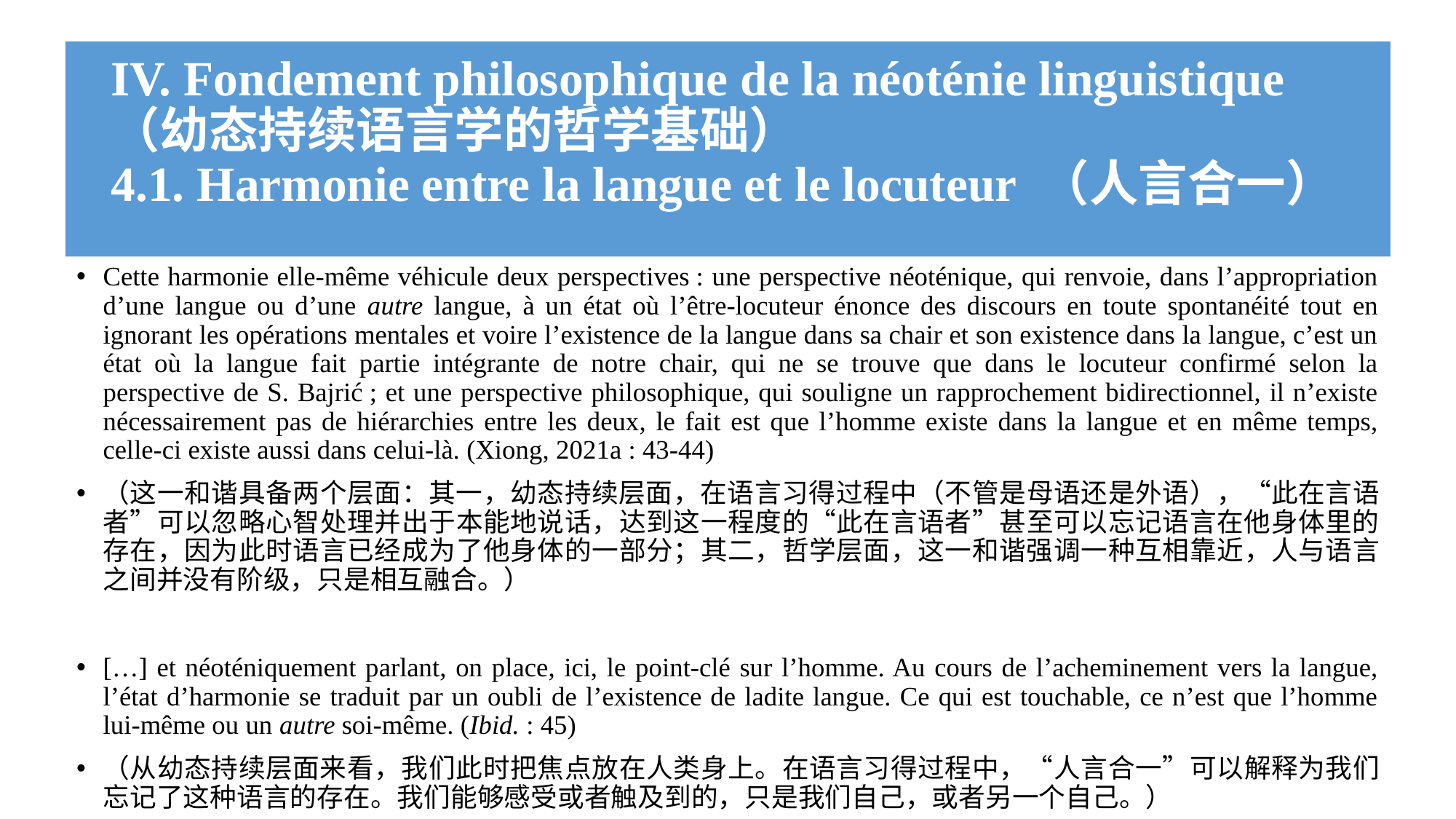

# IV. Fondement philosophique de la néoténie linguistique （幼态持续语言学的哲学基础） 4.1. Harmonie entre la langue et le locuteur （人言合一）

Cette harmonie elle-même véhicule deux perspectives : une perspective néoténique, qui renvoie, dans l’appropriation d’une langue ou d’une autre langue, à un état où l’être-locuteur énonce des discours en toute spontanéité tout en ignorant les opérations mentales et voire l’existence de la langue dans sa chair et son existence dans la langue, c’est un état où la langue fait partie intégrante de notre chair, qui ne se trouve que dans le locuteur confirmé selon la perspective de S. Bajrić ; et une perspective philosophique, qui souligne un rapprochement bidirectionnel, il n’existe nécessairement pas de hiérarchies entre les deux, le fait est que l’homme existe dans la langue et en même temps, celle-ci existe aussi dans celui-là. (Xiong, 2021a : 43-44)
（这一和谐具备两个层面：其一，幼态持续层面，在语言习得过程中（不管是母语还是外语），“此在言语者”可以忽略心智处理并出于本能地说话，达到这一程度的“此在言语者”甚至可以忘记语言在他身体里的存在，因为此时语言已经成为了他身体的一部分；其二，哲学层面，这一和谐强调一种互相靠近，人与语言之间并没有阶级，只是相互融合。）

[…] et néoténiquement parlant, on place, ici, le point-clé sur l’homme. Au cours de l’acheminement vers la langue, l’état d’harmonie se traduit par un oubli de l’existence de ladite langue. Ce qui est touchable, ce n’est que l’homme lui-même ou un autre soi-même. (Ibid. : 45)
（从幼态持续层面来看，我们此时把焦点放在人类身上。在语言习得过程中，“人言合一”可以解释为我们忘记了这种语言的存在。我们能够感受或者触及到的，只是我们自己，或者另一个自己。）